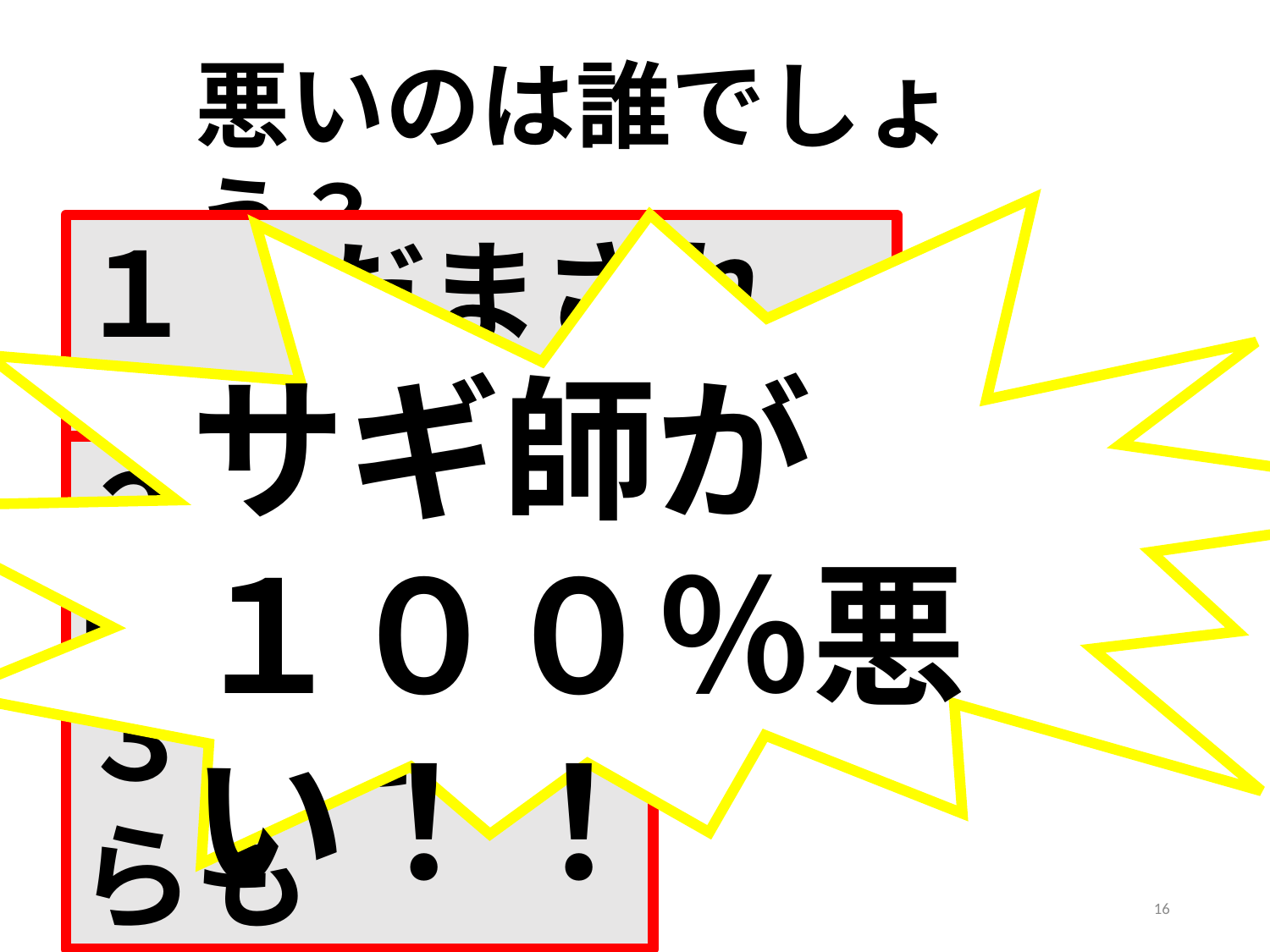

悪いのは誰でしょう？

１　だまされる人
サギ師が
１００％悪い！！
２　サギ師
３　どちらも
16